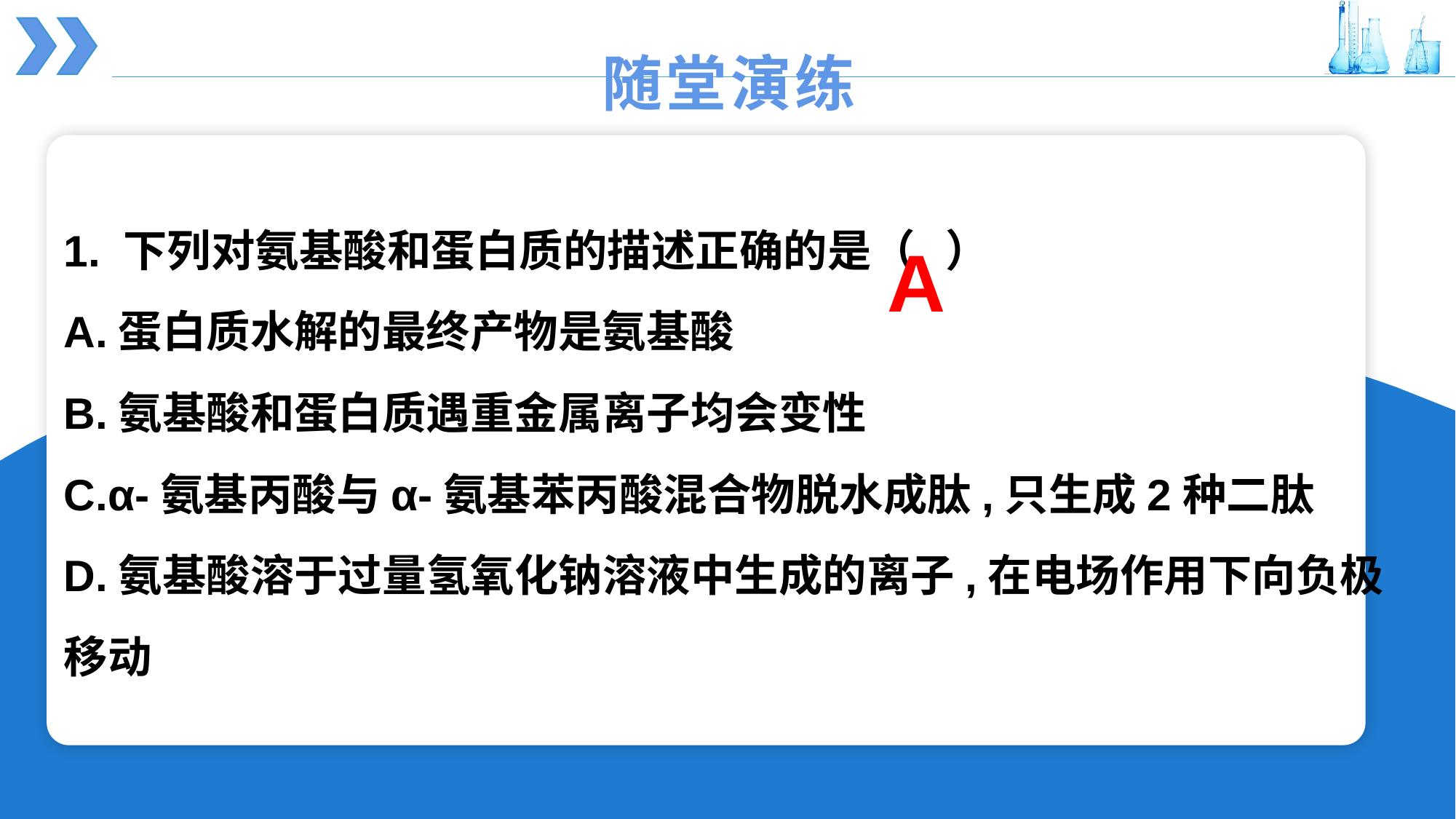

随堂演练
3．下列各选项中物质的分子式都相同，其中属于同一类物质的是
A．和	B．CH3OCH3和CH3CH2OH
C．正戊烷和新戊烷	D．和
【答案】C
A
1. 下列对氨基酸和蛋白质的描述正确的是（   ）
A.蛋白质水解的最终产物是氨基酸
B.氨基酸和蛋白质遇重金属离子均会变性
C.α-氨基丙酸与α-氨基苯丙酸混合物脱水成肽,只生成2种二肽
D.氨基酸溶于过量氢氧化钠溶液中生成的离子,在电场作用下向负极移动